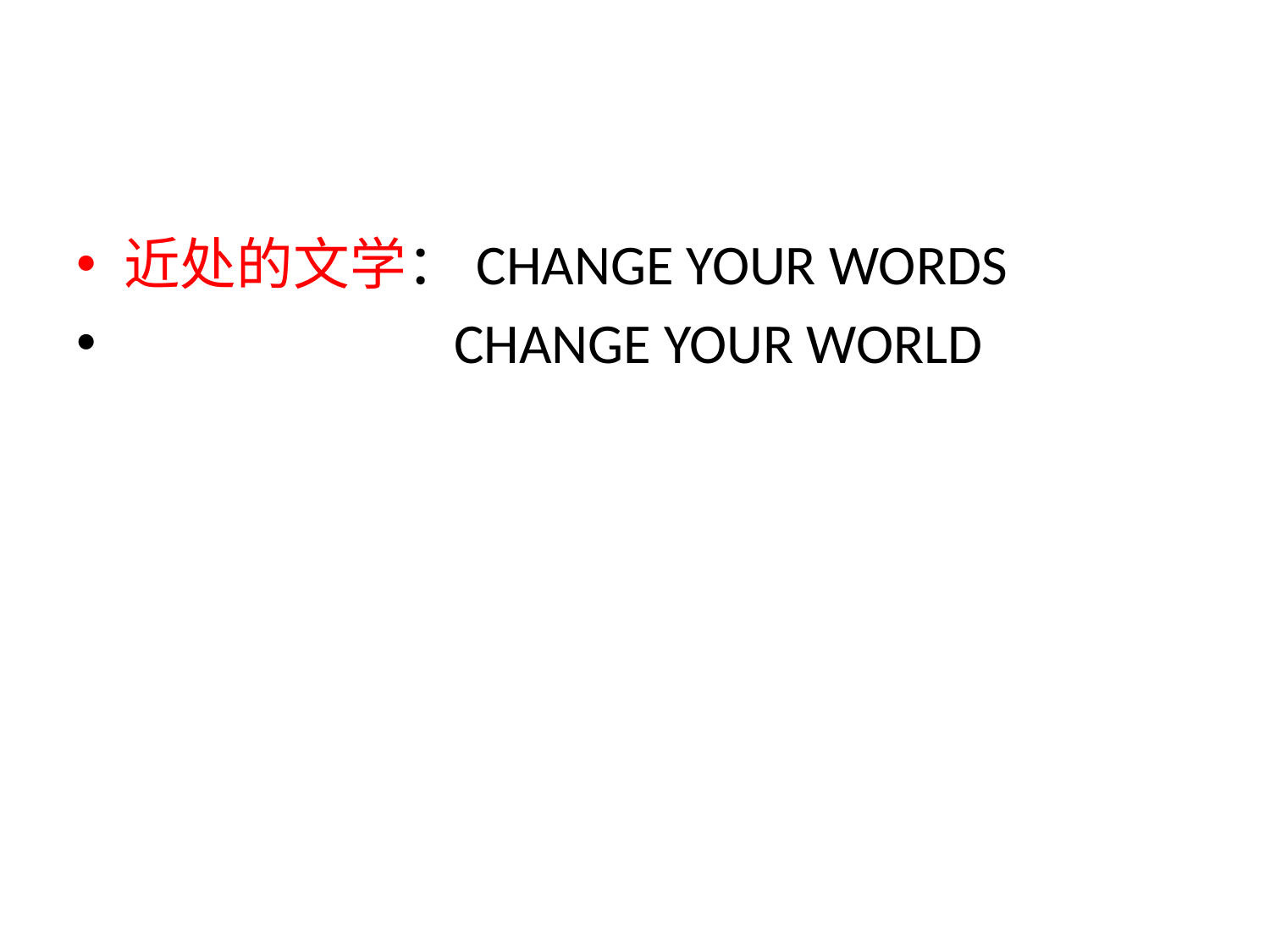

#
近处的文学：CHANGE YOUR WORDS
                          CHANGE YOUR WORLD